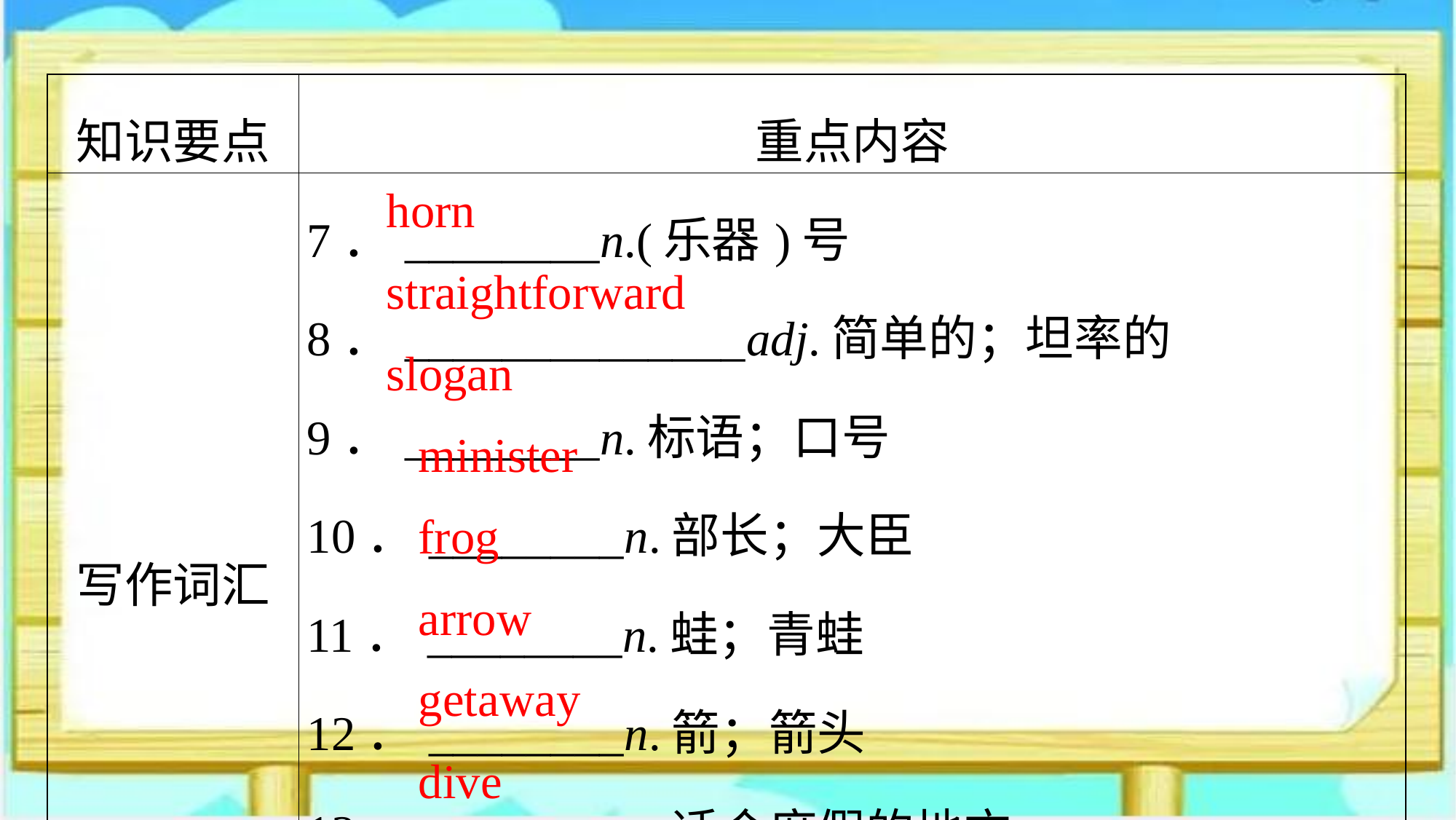

| 知识要点 | 重点内容 |
| --- | --- |
| 写作词汇 | 7．\_\_\_\_\_\_\_\_n.(乐器)号 8．\_\_\_\_\_\_\_\_\_\_\_\_\_\_adj.简单的；坦率的 9．\_\_\_\_\_\_\_\_n.标语；口号 10．\_\_\_\_\_\_\_\_n.部长；大臣 11．\_\_\_\_\_\_\_\_n.蛙；青蛙 12．\_\_\_\_\_\_\_\_n.箭；箭头 13．\_\_\_\_\_\_\_\_n.适合度假的地方 14．\_\_\_\_\_\_\_\_vi.&n.潜水；跳水；俯冲 |
horn
straightforward
slogan
minister
frog
arrow
getaway
dive